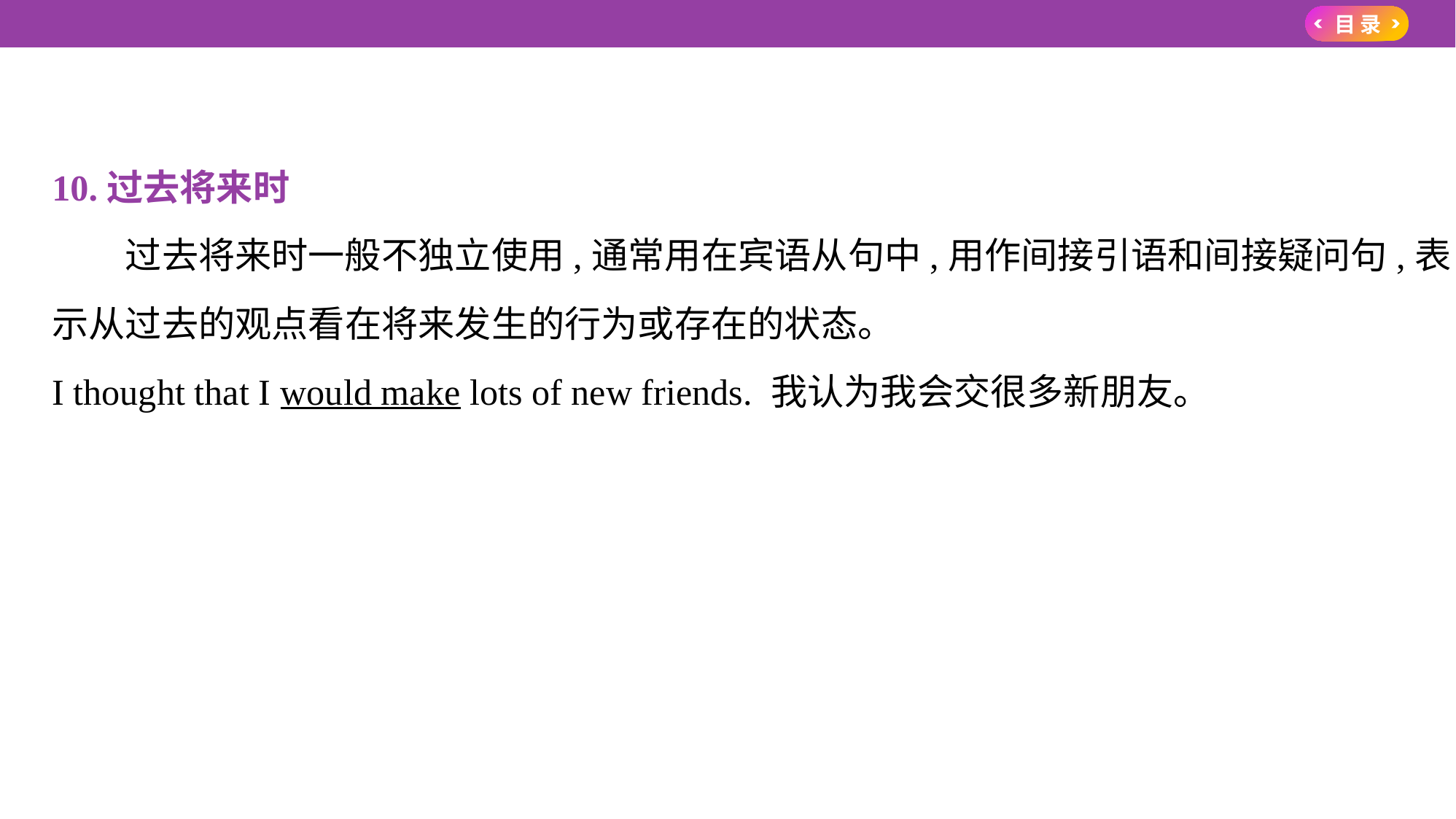

10.过去将来时
　　过去将来时一般不独立使用,通常用在宾语从句中,用作间接引语和间接疑问句,表
示从过去的观点看在将来发生的行为或存在的状态。
I thought that I would make lots of new friends. 我认为我会交很多新朋友。